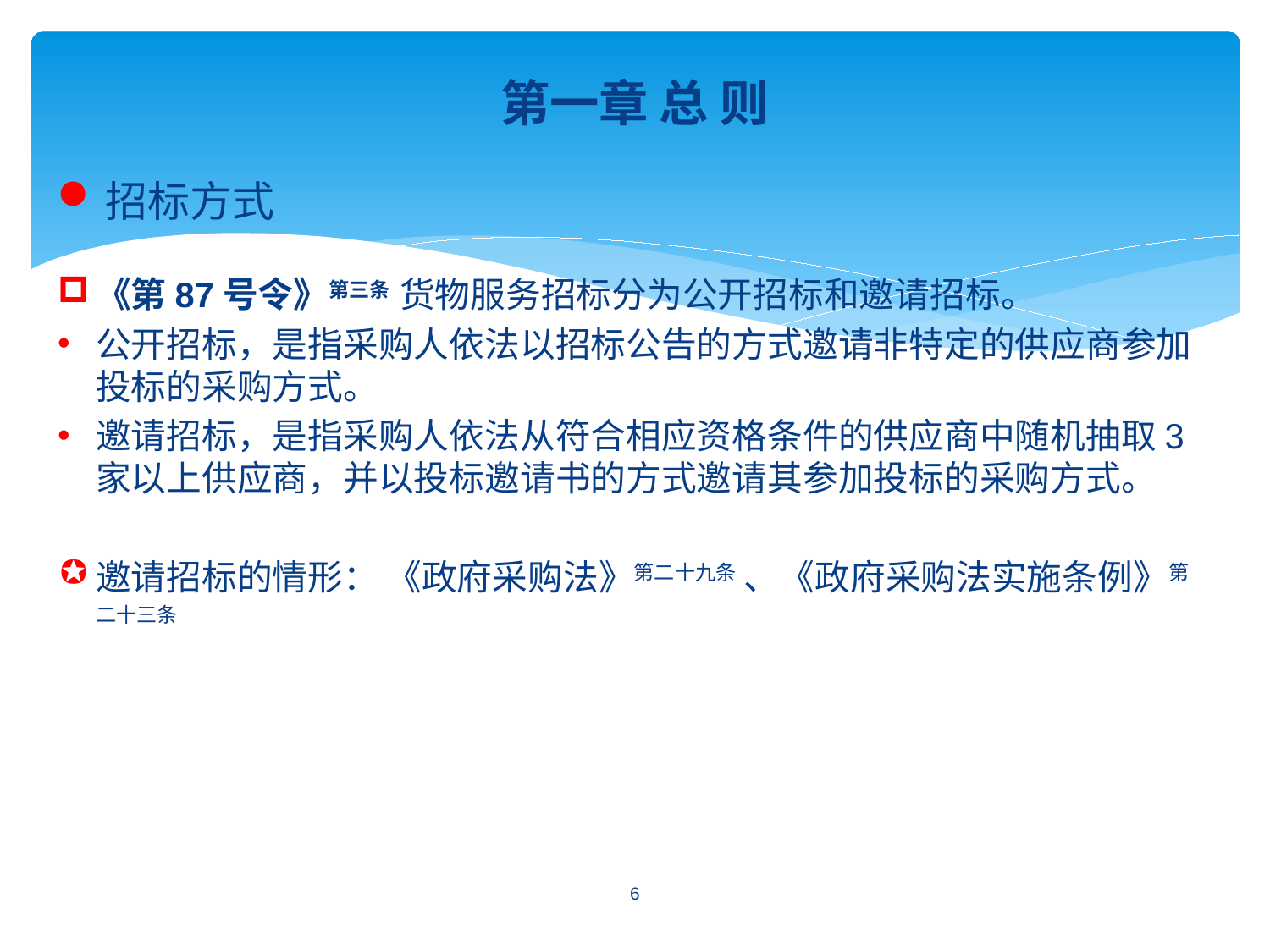

第一章 总 则
招标方式
《第87号令》第三条  货物服务招标分为公开招标和邀请招标。
公开招标，是指采购人依法以招标公告的方式邀请非特定的供应商参加投标的采购方式。
邀请招标，是指采购人依法从符合相应资格条件的供应商中随机抽取3家以上供应商，并以投标邀请书的方式邀请其参加投标的采购方式。

邀请招标的情形： 《政府采购法》第二十九条 、《政府采购法实施条例》第二十三条
6